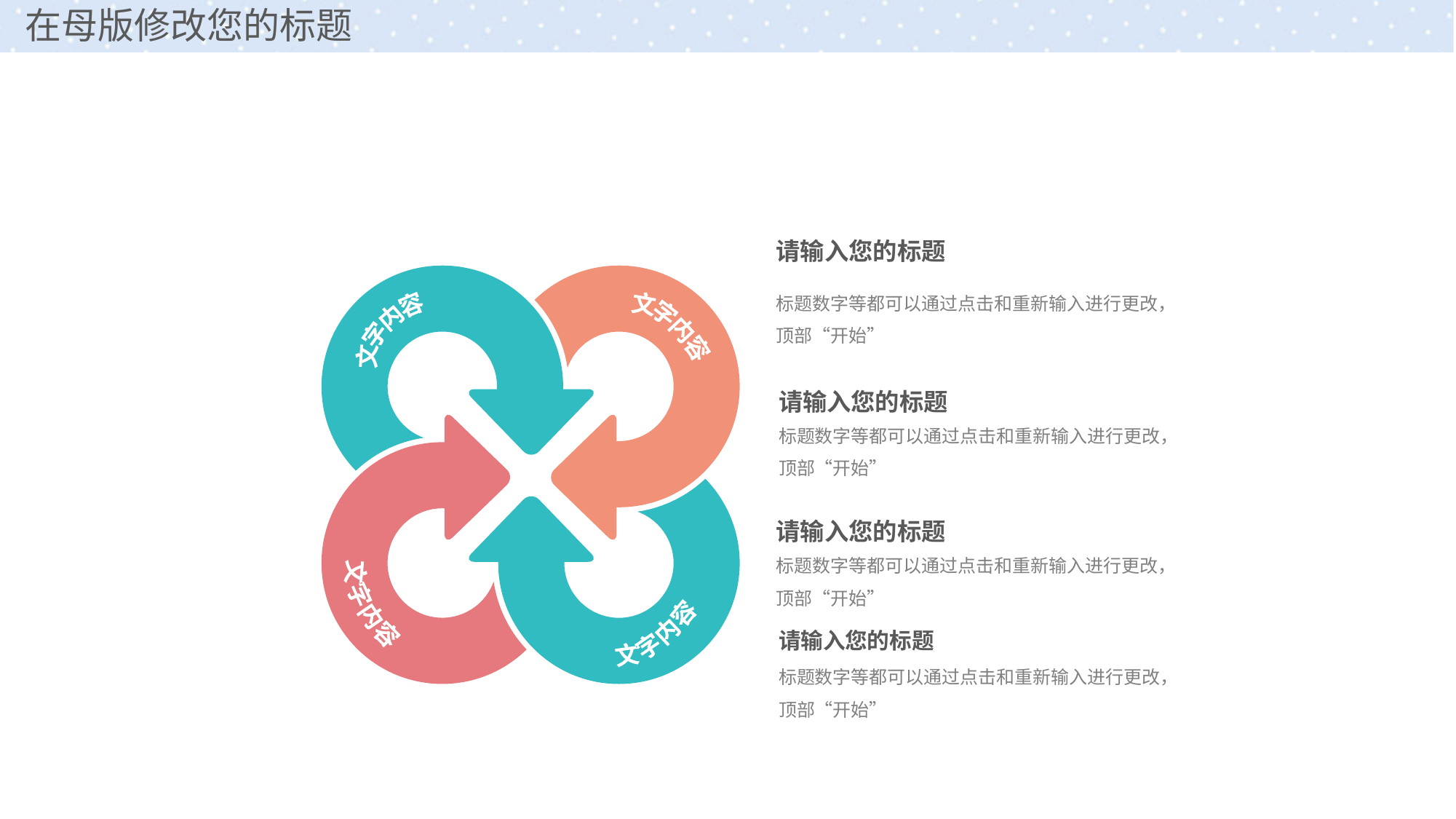

请输入您的标题
标题数字等都可以通过点击和重新输入进行更改，顶部“开始”

文字内容
文字内容

文字内容
文字内容
请输入您的标题
标题数字等都可以通过点击和重新输入进行更改，顶部“开始”
请输入您的标题
标题数字等都可以通过点击和重新输入进行更改，顶部“开始”
请输入您的标题
标题数字等都可以通过点击和重新输入进行更改，顶部“开始”